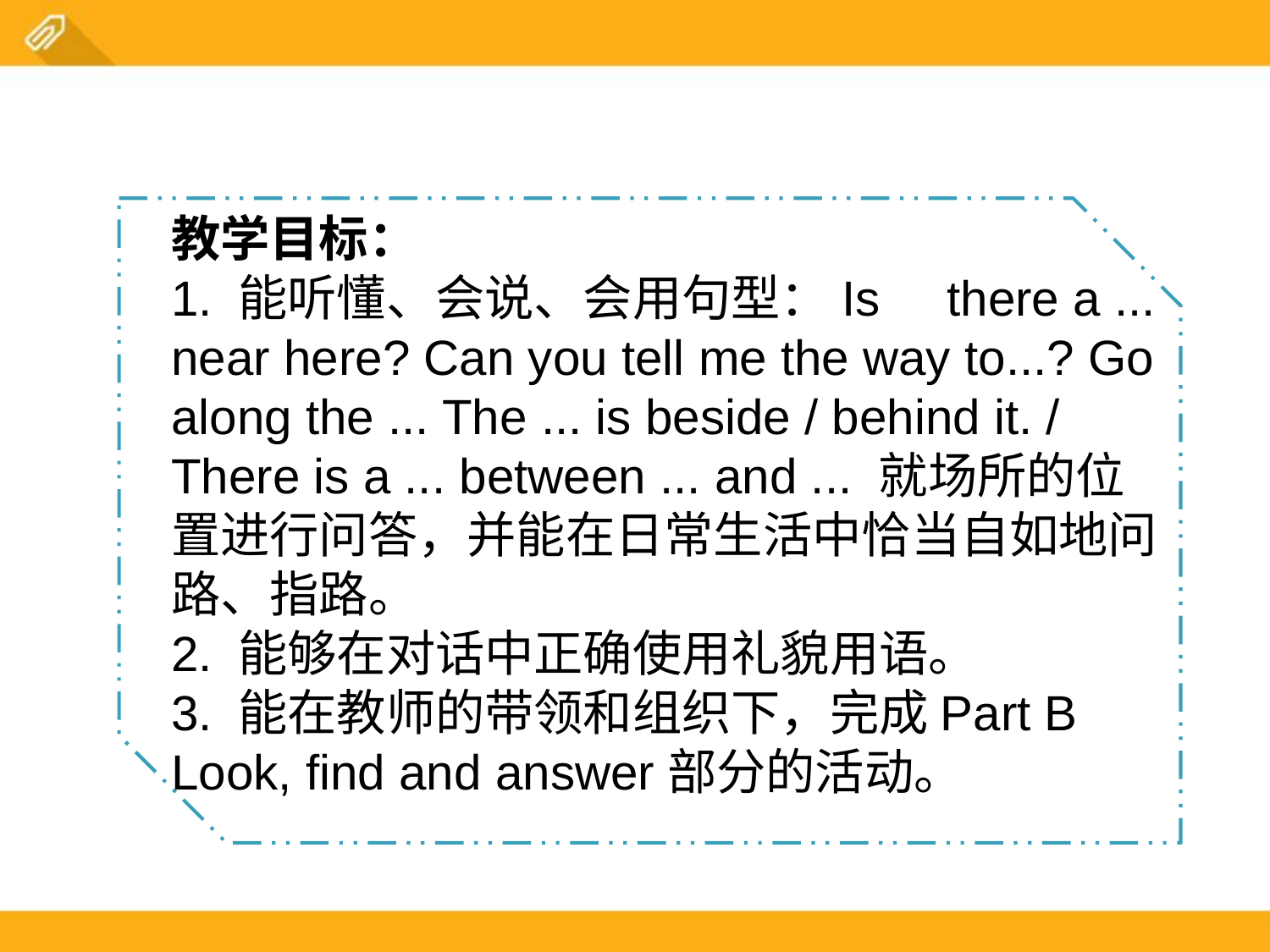

教学目标：
1. 能听懂、会说、会用句型：Is	 there a ... near here? Can you tell me the way to...? Go along the ... The ... is beside / behind it. / There is a ... between ... and ... 就场所的位置进行问答，并能在日常生活中恰当自如地问路、指路。
2. 能够在对话中正确使用礼貌用语。
3. 能在教师的带领和组织下，完成Part B Look, find and answer部分的活动。